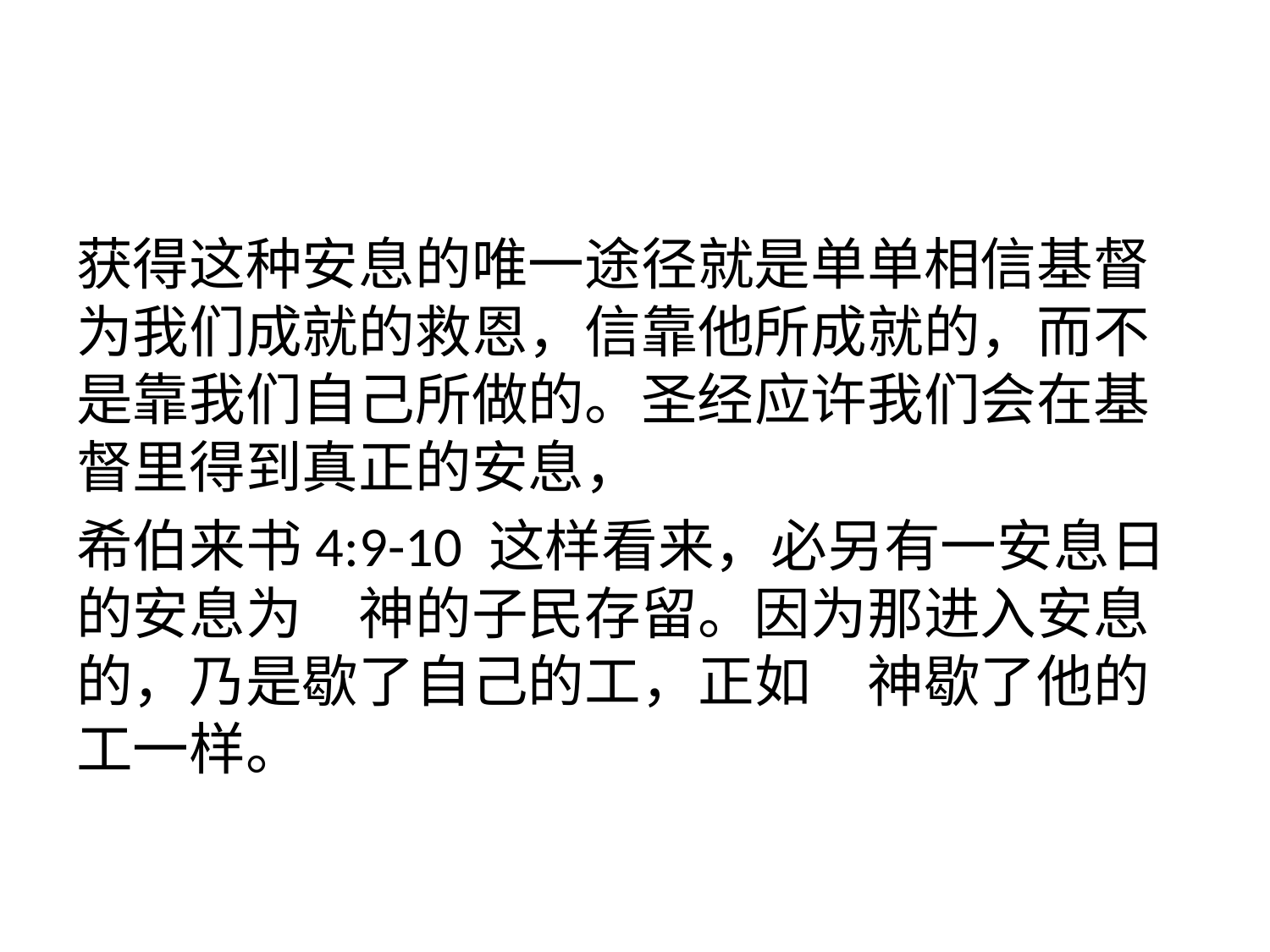

#
获得这种安息的唯一途径就是单单相信基督为我们成就的救恩，信靠他所成就的，而不是靠我们自己所做的。圣经应许我们会在基督里得到真正的安息，
希伯来书4:9-10 这样看来，必另有一安息日的安息为　神的子民存留。因为那进入安息的，乃是歇了自己的工，正如　神歇了他的工一样。